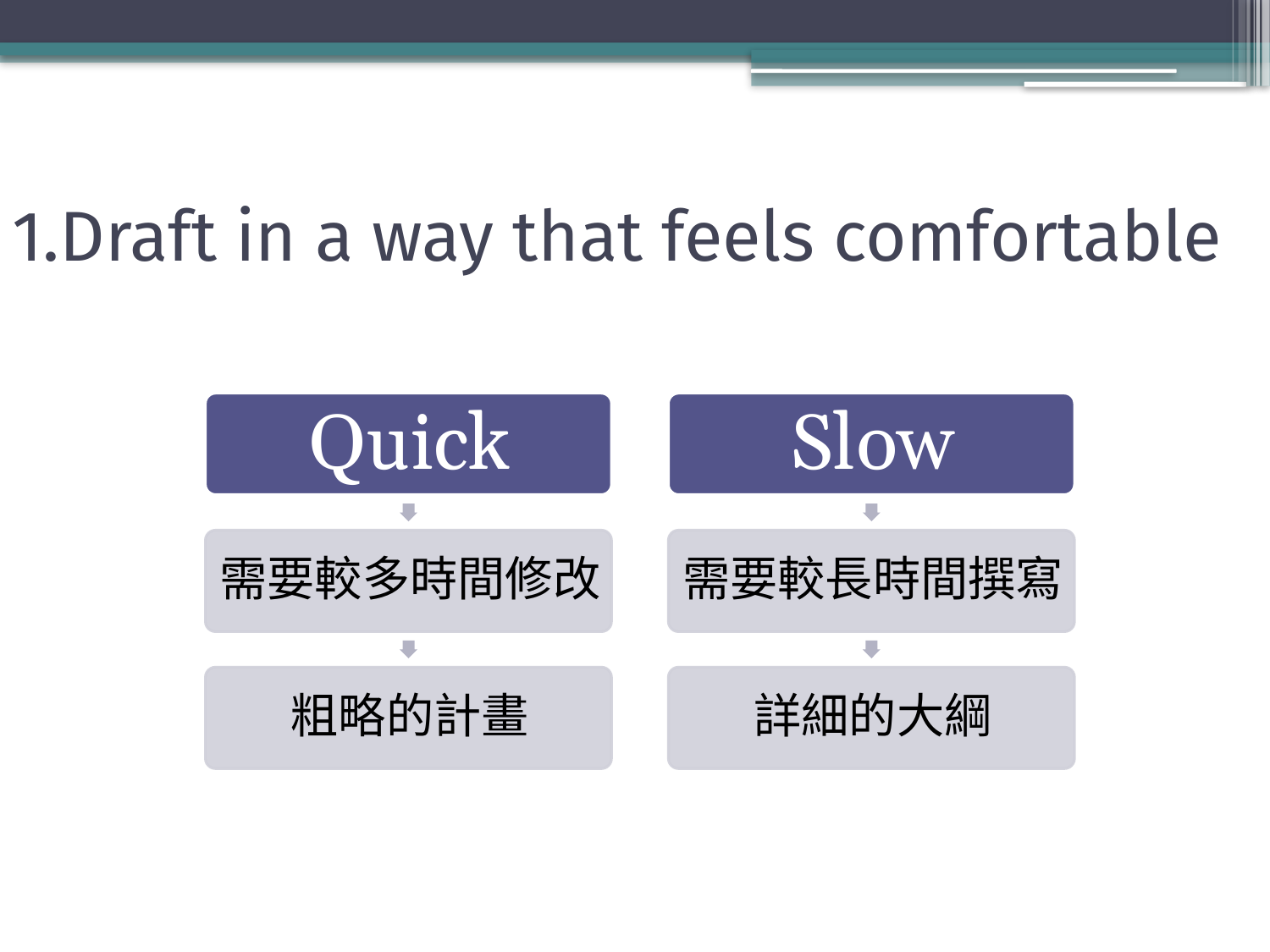

# 1.Draft in a way that feels comfortable
Quick
需要較多時間修改
粗略的計畫
Slow
需要較長時間撰寫
詳細的大綱